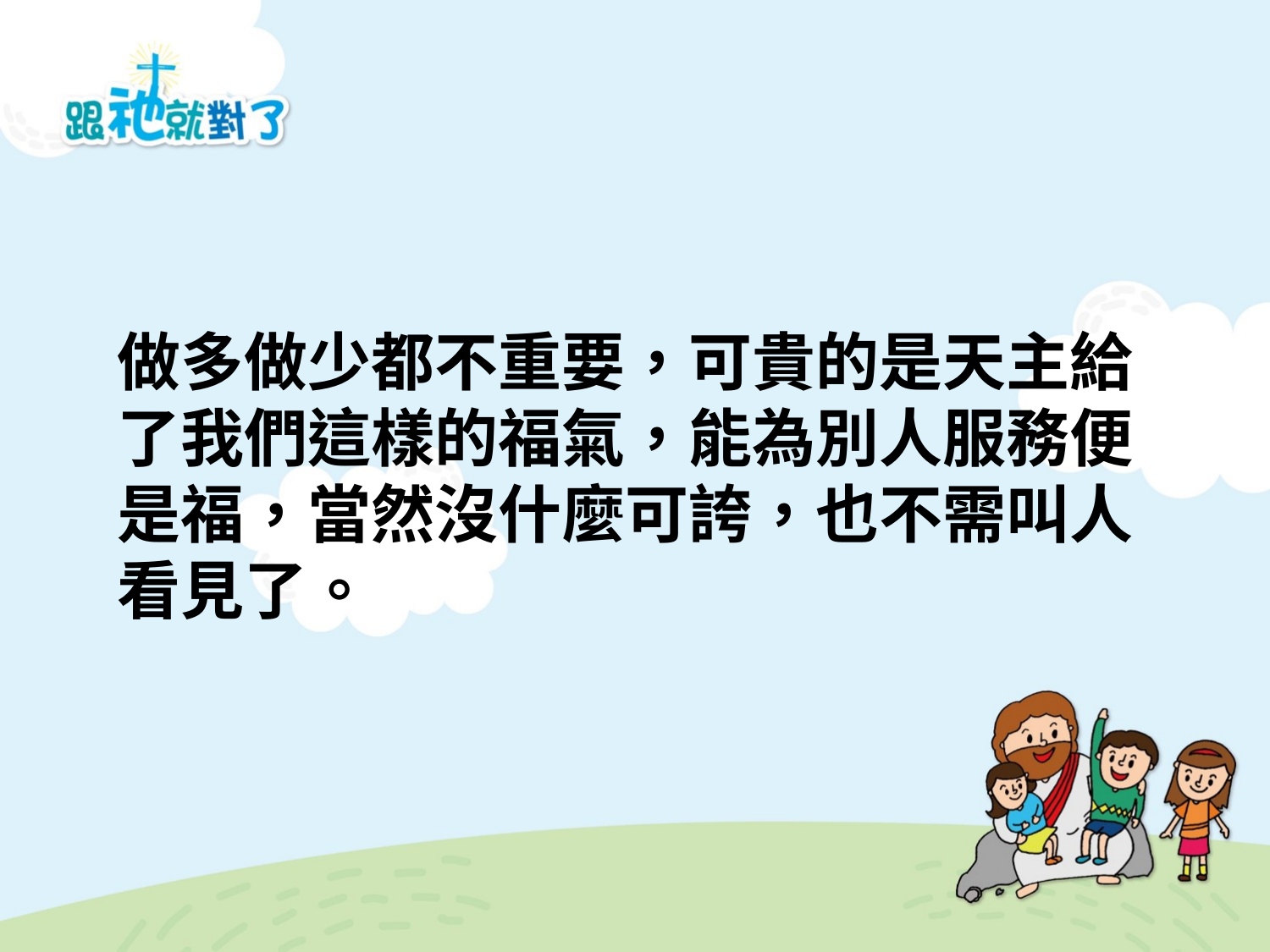

做多做少都不重要，可貴的是天主給了我們這樣的福氣，能為別人服務便是福，當然沒什麼可誇，也不需叫人看見了。